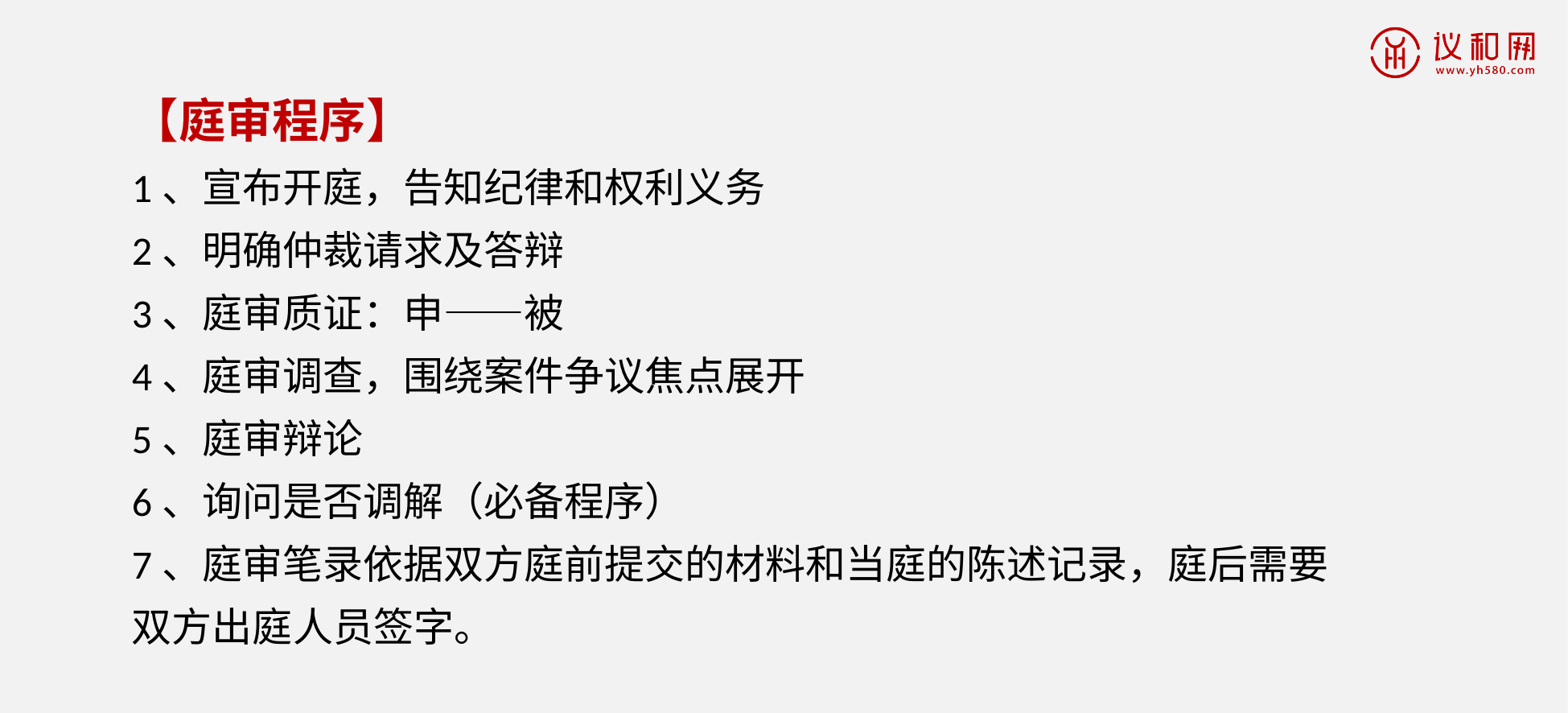

【庭审程序】
1、宣布开庭，告知纪律和权利义务
2、明确仲裁请求及答辩
3、庭审质证：申——被
4、庭审调查，围绕案件争议焦点展开
5、庭审辩论
6、询问是否调解（必备程序）
7、庭审笔录依据双方庭前提交的材料和当庭的陈述记录，庭后需要双方出庭人员签字。